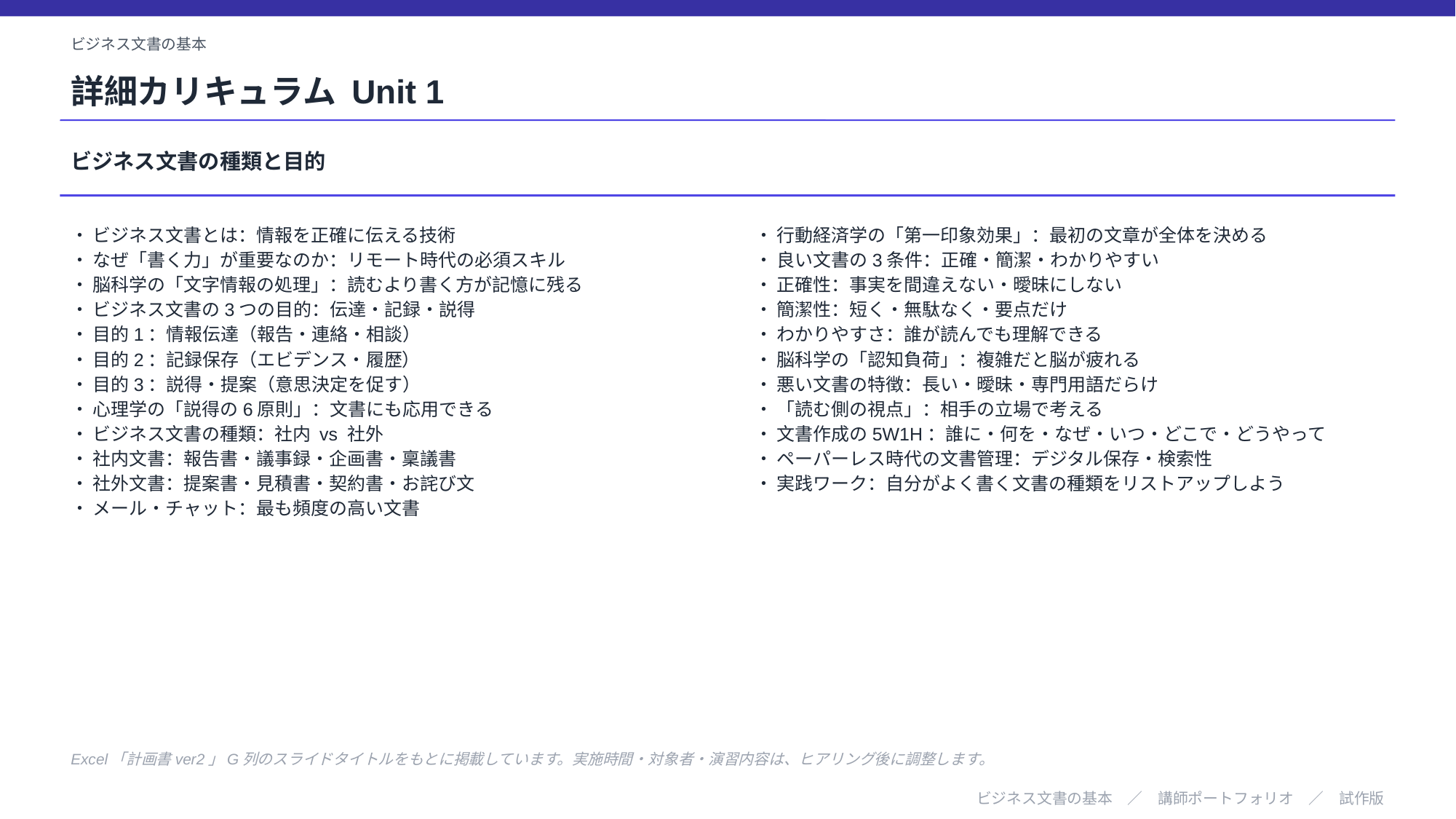

ビジネス文書の基本
詳細カリキュラム Unit 1

ビジネス文書の種類と目的

・ ビジネス文書とは：情報を正確に伝える技術
・ なぜ「書く力」が重要なのか：リモート時代の必須スキル
・ 脳科学の「文字情報の処理」：読むより書く方が記憶に残る
・ ビジネス文書の3つの目的：伝達・記録・説得
・ 目的1：情報伝達（報告・連絡・相談）
・ 目的2：記録保存（エビデンス・履歴）
・ 目的3：説得・提案（意思決定を促す）
・ 心理学の「説得の6原則」：文書にも応用できる
・ ビジネス文書の種類：社内 vs 社外
・ 社内文書：報告書・議事録・企画書・稟議書
・ 社外文書：提案書・見積書・契約書・お詫び文
・ メール・チャット：最も頻度の高い文書
・ 行動経済学の「第一印象効果」：最初の文章が全体を決める
・ 良い文書の3条件：正確・簡潔・わかりやすい
・ 正確性：事実を間違えない・曖昧にしない
・ 簡潔性：短く・無駄なく・要点だけ
・ わかりやすさ：誰が読んでも理解できる
・ 脳科学の「認知負荷」：複雑だと脳が疲れる
・ 悪い文書の特徴：長い・曖昧・専門用語だらけ
・ 「読む側の視点」：相手の立場で考える
・ 文書作成の5W1H：誰に・何を・なぜ・いつ・どこで・どうやって
・ ペーパーレス時代の文書管理：デジタル保存・検索性
・ 実践ワーク：自分がよく書く文書の種類をリストアップしよう
Excel「計画書ver2」G列のスライドタイトルをもとに掲載しています。実施時間・対象者・演習内容は、ヒアリング後に調整します。
ビジネス文書の基本　／　講師ポートフォリオ　／　試作版